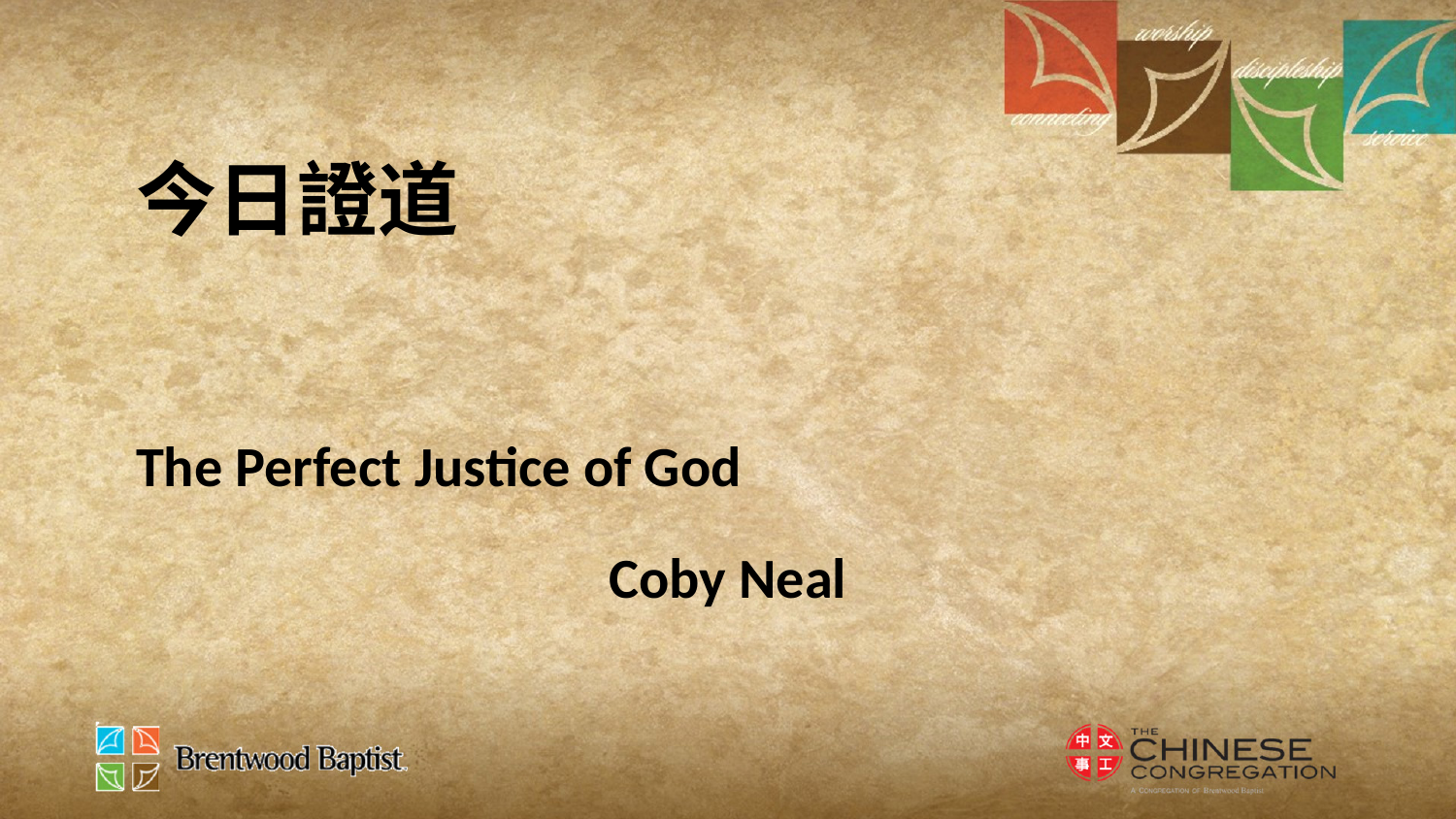

今日證道

The Perfect Justice of God

Coby Neal